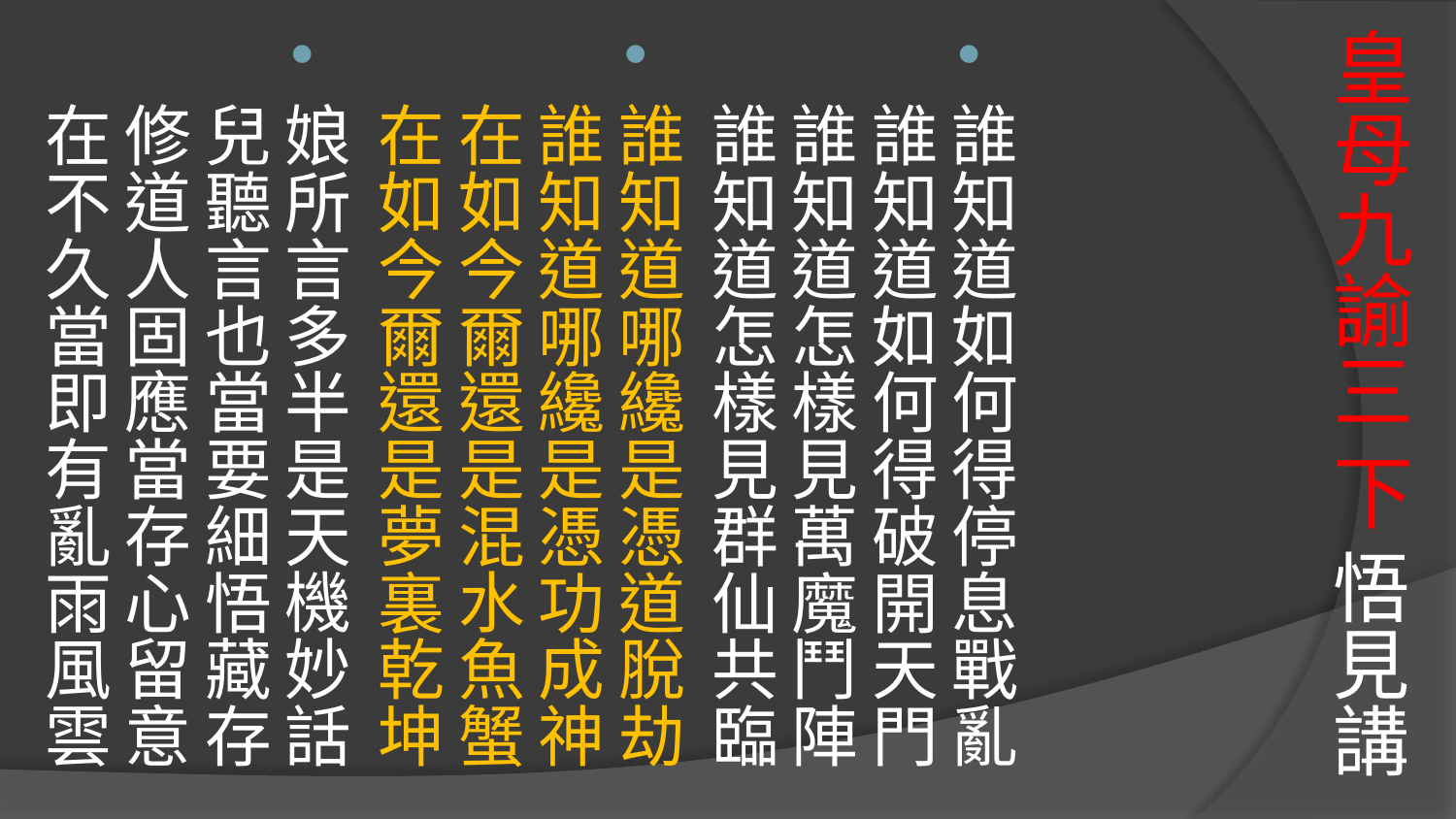

# 皇母九諭三 下 悟見講
誰知道如何得停息戰亂誰知道如何得破開天門
誰知道怎樣見萬魔鬥陣誰知道怎樣見群仙共臨
誰知道哪纔是憑道脫劫誰知道哪纔是憑功成神
在如今爾還是混水魚蟹在如今爾還是夢裏乾坤
娘所言多半是天機妙話兒聽言也當要細悟藏存
修道人固應當存心留意在不久當即有亂雨風雲